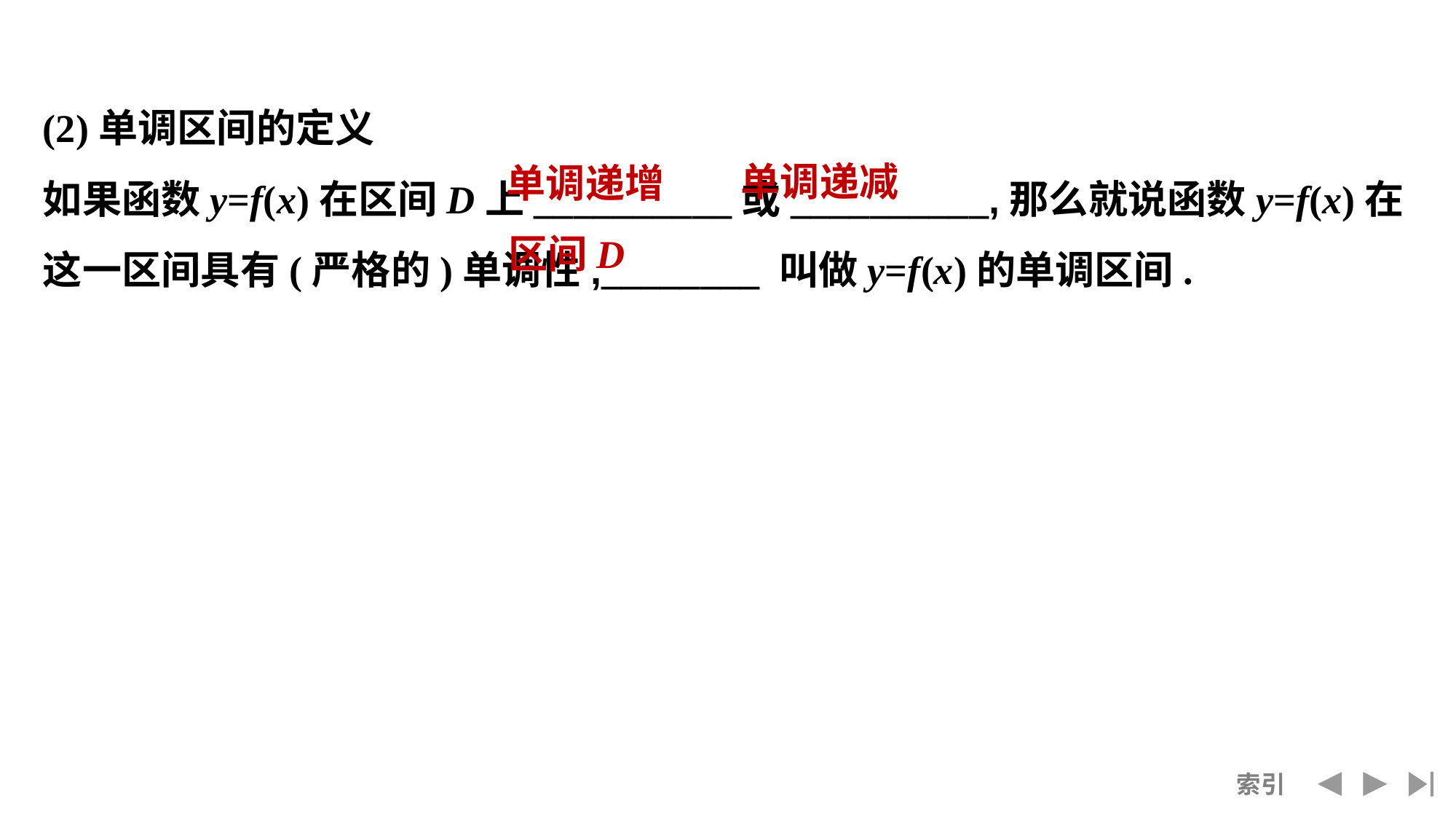

(2)单调区间的定义
如果函数y=f(x)在区间D上__________或__________,那么就说函数y=f(x)在这一区间具有(严格的)单调性,________ 叫做y=f(x)的单调区间.
单调递减
单调递增
区间D